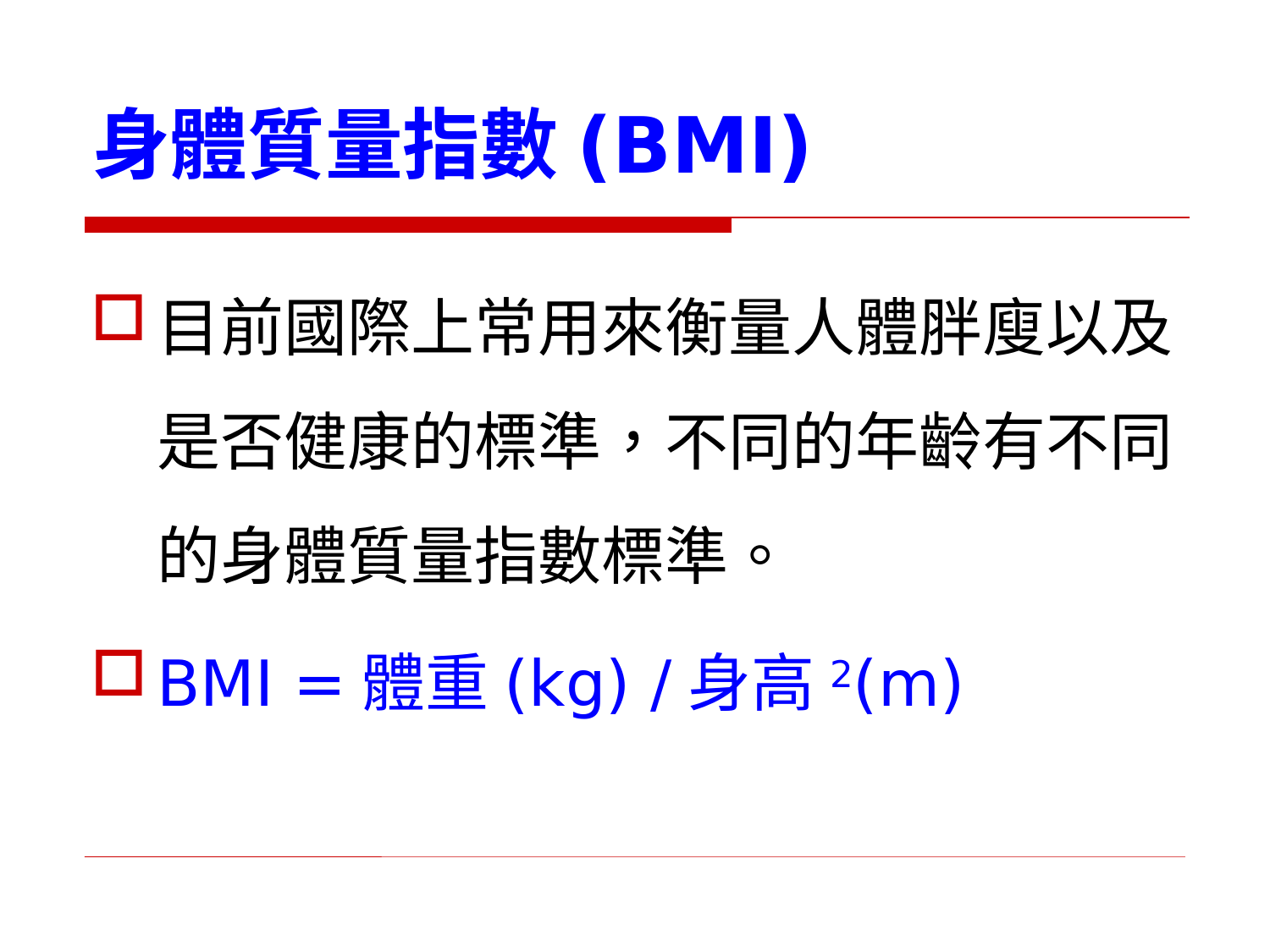

# 身體質量指數(BMI)
目前國際上常用來衡量人體胖廋以及是否健康的標準，不同的年齡有不同的身體質量指數標準。
BMI =體重(kg) /身高2(m)